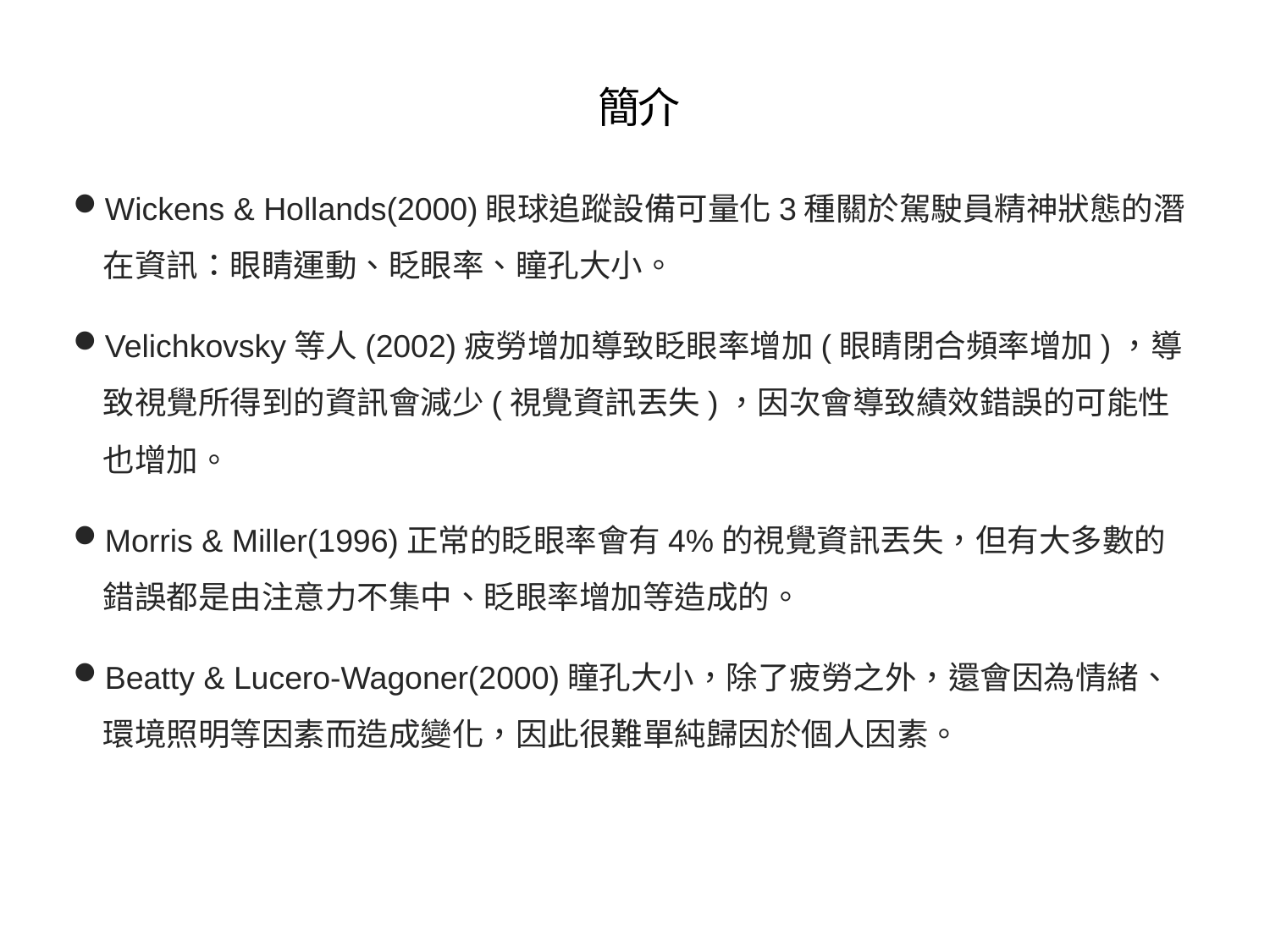

# 簡介
Wickens & Hollands(2000)眼球追蹤設備可量化3種關於駕駛員精神狀態的潛在資訊：眼睛運動、眨眼率、瞳孔大小。
Velichkovsky等人(2002)疲勞增加導致眨眼率增加(眼睛閉合頻率增加)，導致視覺所得到的資訊會減少(視覺資訊丟失)，因次會導致績效錯誤的可能性也增加。
Morris & Miller(1996)正常的眨眼率會有4%的視覺資訊丟失，但有大多數的錯誤都是由注意力不集中、眨眼率增加等造成的。
Beatty & Lucero-Wagoner(2000)瞳孔大小，除了疲勞之外，還會因為情緒、環境照明等因素而造成變化，因此很難單純歸因於個人因素。